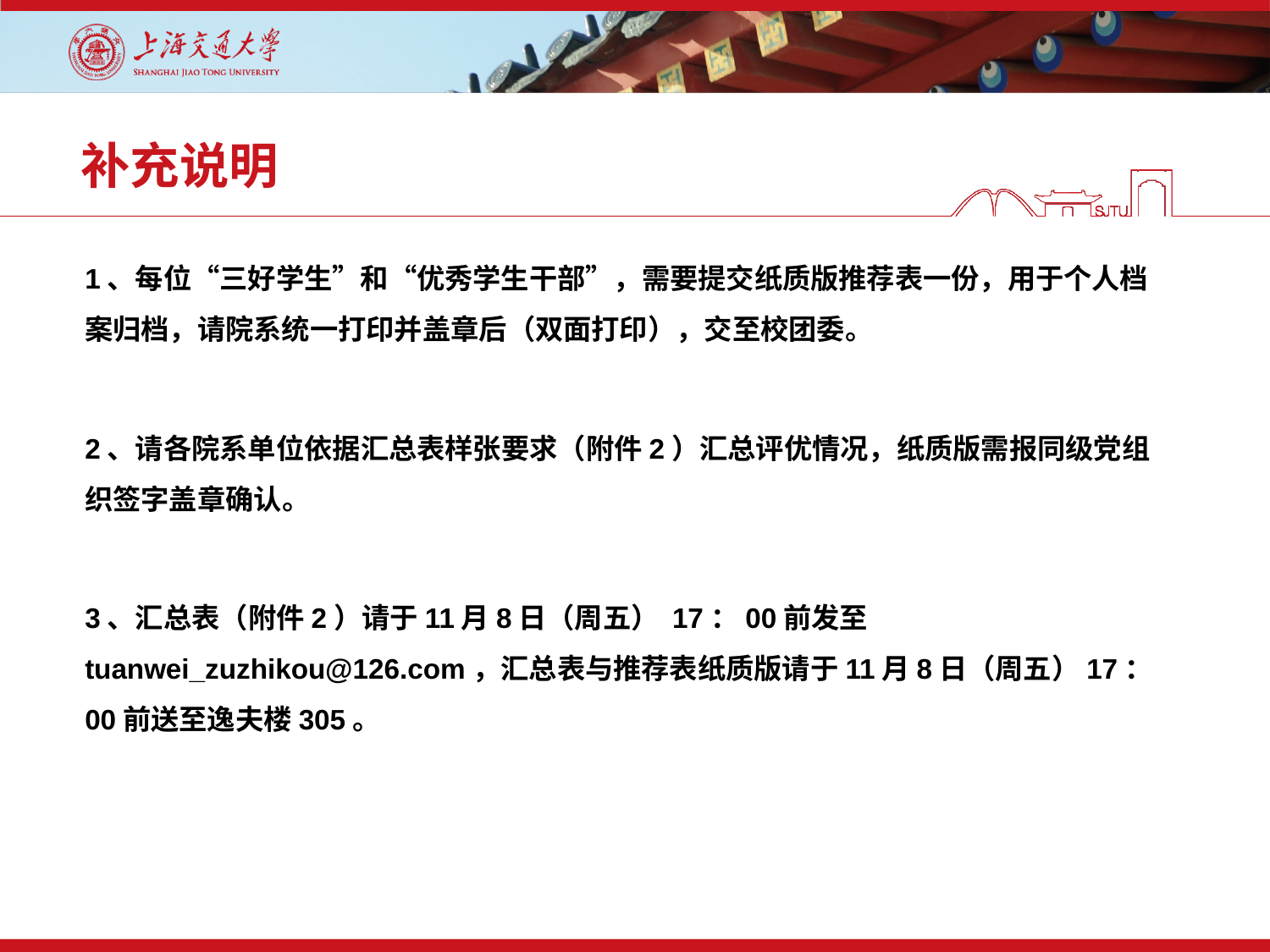

# 补充说明

1、每位“三好学生”和“优秀学生干部”，需要提交纸质版推荐表一份，用于个人档案归档，请院系统一打印并盖章后（双面打印），交至校团委。

2、请各院系单位依据汇总表样张要求（附件2）汇总评优情况，纸质版需报同级党组织签字盖章确认。

3、汇总表（附件2）请于11月8日（周五） 17：00前发至tuanwei_zuzhikou@126.com，汇总表与推荐表纸质版请于11月8日（周五）17：00前送至逸夫楼305。